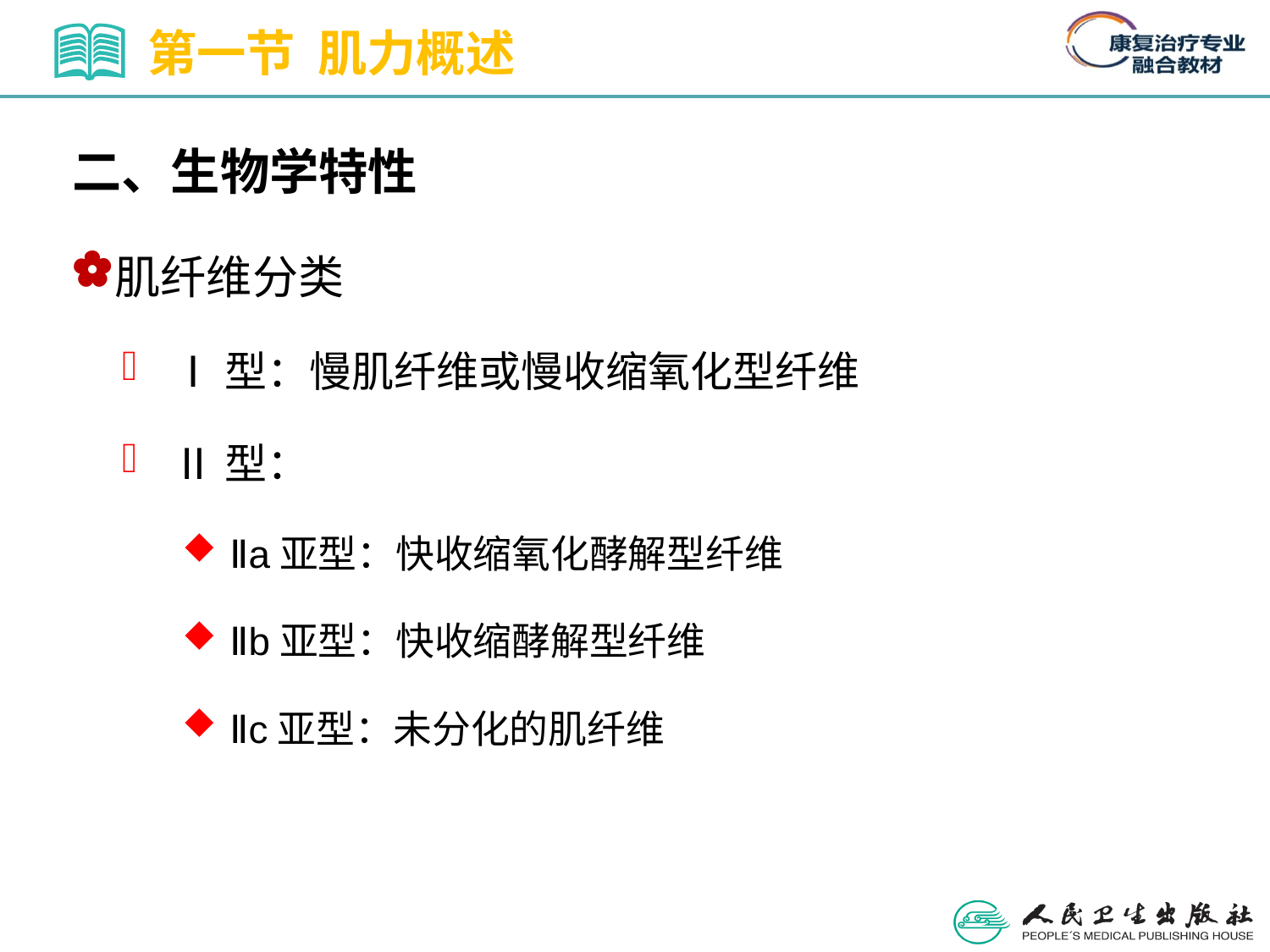

第一节  肌力概述
二、生物学特性
肌纤维分类
Ⅰ型：慢肌纤维或慢收缩氧化型纤维
Ⅱ型：
Ⅱa亚型：快收缩氧化酵解型纤维
Ⅱb亚型：快收缩酵解型纤维
Ⅱc亚型：未分化的肌纤维